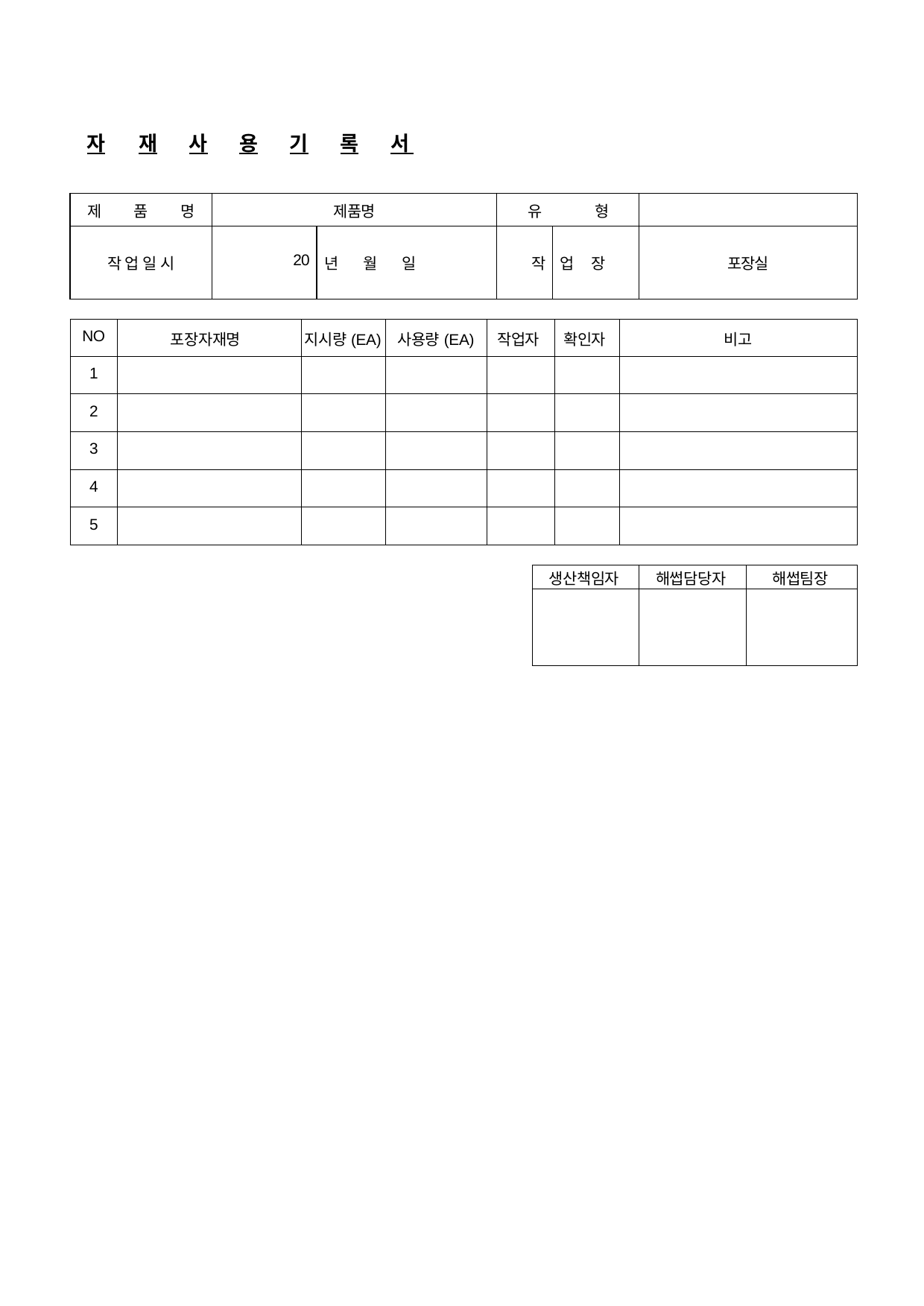

자	재	사	용	기	록	서
| 제 품 명 | 제품명 |  |  |  | 유 |  | 형 |  |
| --- | --- | --- | --- | --- | --- | --- | --- | --- |
| 작 업 일 시 | 20 | 년 | 월 | 일 | 작 | 업 | 장 | 포장실 |
| NO | 포장자재명 | 지시량(EA) | 사용량(EA) | 작업자 | 확인자 | 비고 |
| --- | --- | --- | --- | --- | --- | --- |
| 1 |  |  |  |  |  |  |
| 2 |  |  |  |  |  |  |
| 3 |  |  |  |  |  |  |
| 4 |  |  |  |  |  |  |
| 5 |  |  |  |  |  |  |
| 생산책임자 | 해썹담당자 | 해썹팀장 |
| --- | --- | --- |
|  |  |  |